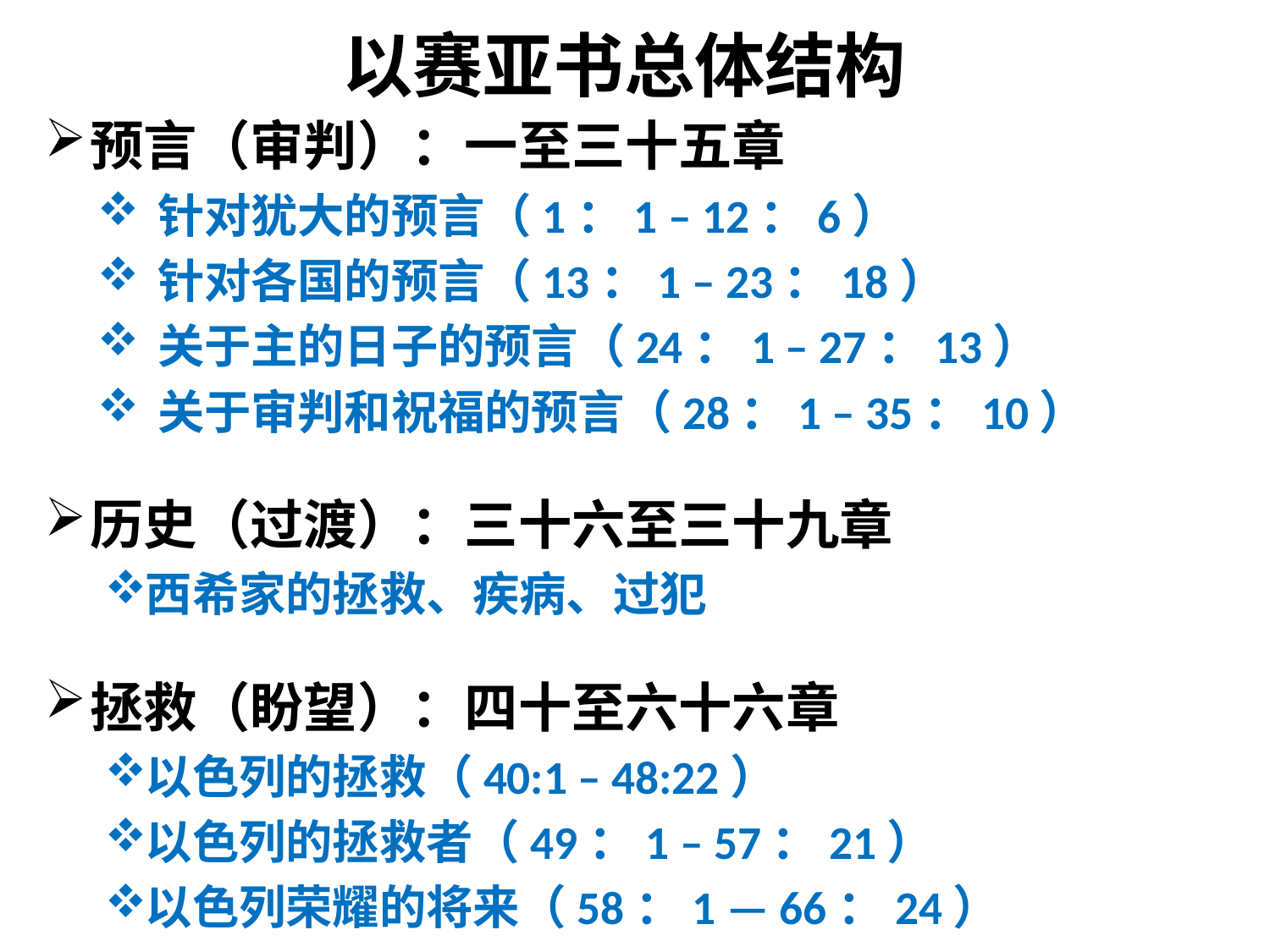

# 以赛亚书总体结构
预言（审判）：一至三十五章
针对犹大的预言（1：1 – 12：6）
针对各国的预言（13：1 – 23：18）
关于主的日子的预言（24：1 – 27：13）
关于审判和祝福的预言（28：1 – 35：10）

历史（过渡）：三十六至三十九章
西希家的拯救、疾病、过犯

拯救（盼望）：四十至六十六章
以色列的拯救（40:1 – 48:22）
以色列的拯救者（49：1 – 57：21）
以色列荣耀的将来（58：1 — 66：24）